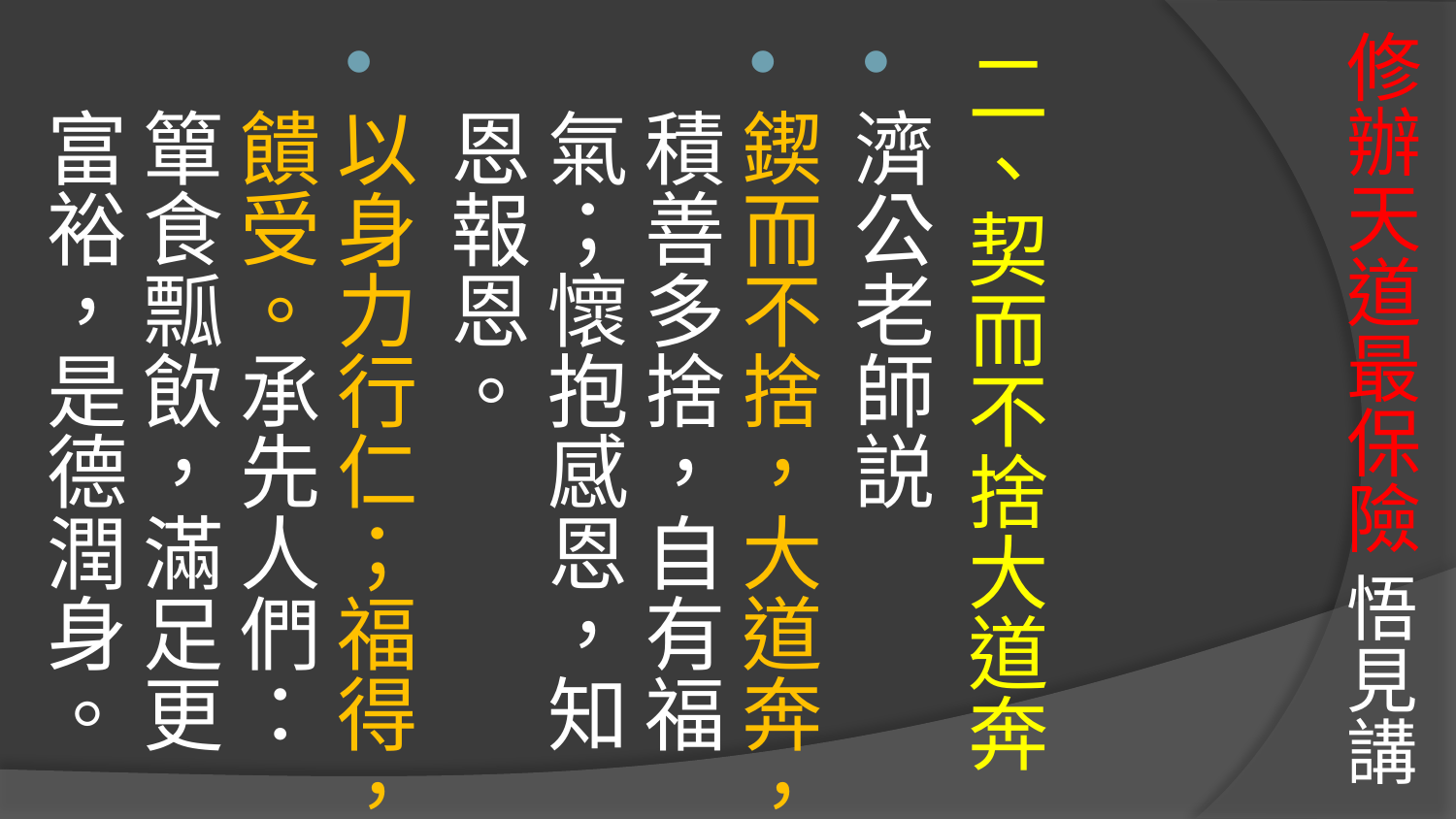

# 修辦天道最保險 悟見講
二、契而不捨大道奔
濟公老師説
鍥而不捨，大道奔，積善多捨，自有福氣；懷抱感恩，知恩報恩。
以身力行仁；福得，饋受。承先人們：簞食瓢飲，滿足更富裕，是德潤身。